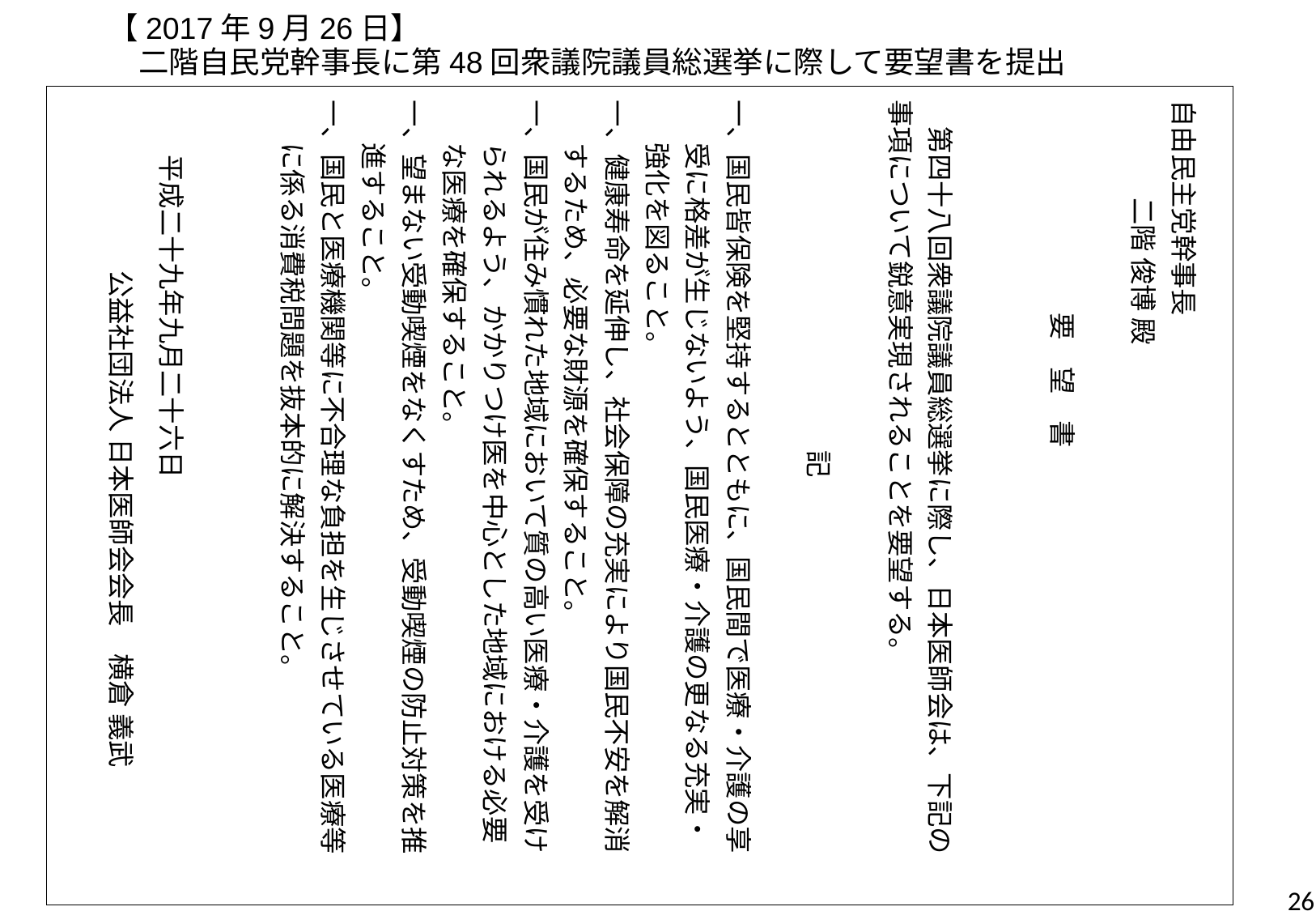

【2017年9月26日】
　二階自民党幹事長に第48回衆議院議員総選挙に際して要望書を提出
自由民主党幹事長
               二階 俊博 殿

                                  要　望　書

　第四十八回衆議院議員総選挙に際し、日本医師会は、下記の
事項について鋭意実現されることを要望する。

　　　　　　　　　　　　　記

一、国民皆保険を堅持するとともに、国民間で医療・介護の享
      受に格差が生じないよう、国民医療・介護の更なる充実・
      強化を図ること。
一、健康寿命を延伸し、社会保障の充実により国民不安を解消
      するため、必要な財源を確保すること。
一、国民が住み慣れた地域において質の高い医療・介護を受け
      られるよう、かかりつけ医を中心とした地域における必要
      な医療を確保すること。
一、望まない受動喫煙をなくすため、受動喫煙の防止対策を推
      進すること。
一、国民と医療機関等に不合理な負担を生じさせている医療等
      に係る消費税問題を抜本的に解決すること。

        平成二十九年九月二十六日
                           公益社団法人 日本医師会会長　横倉 義武

26